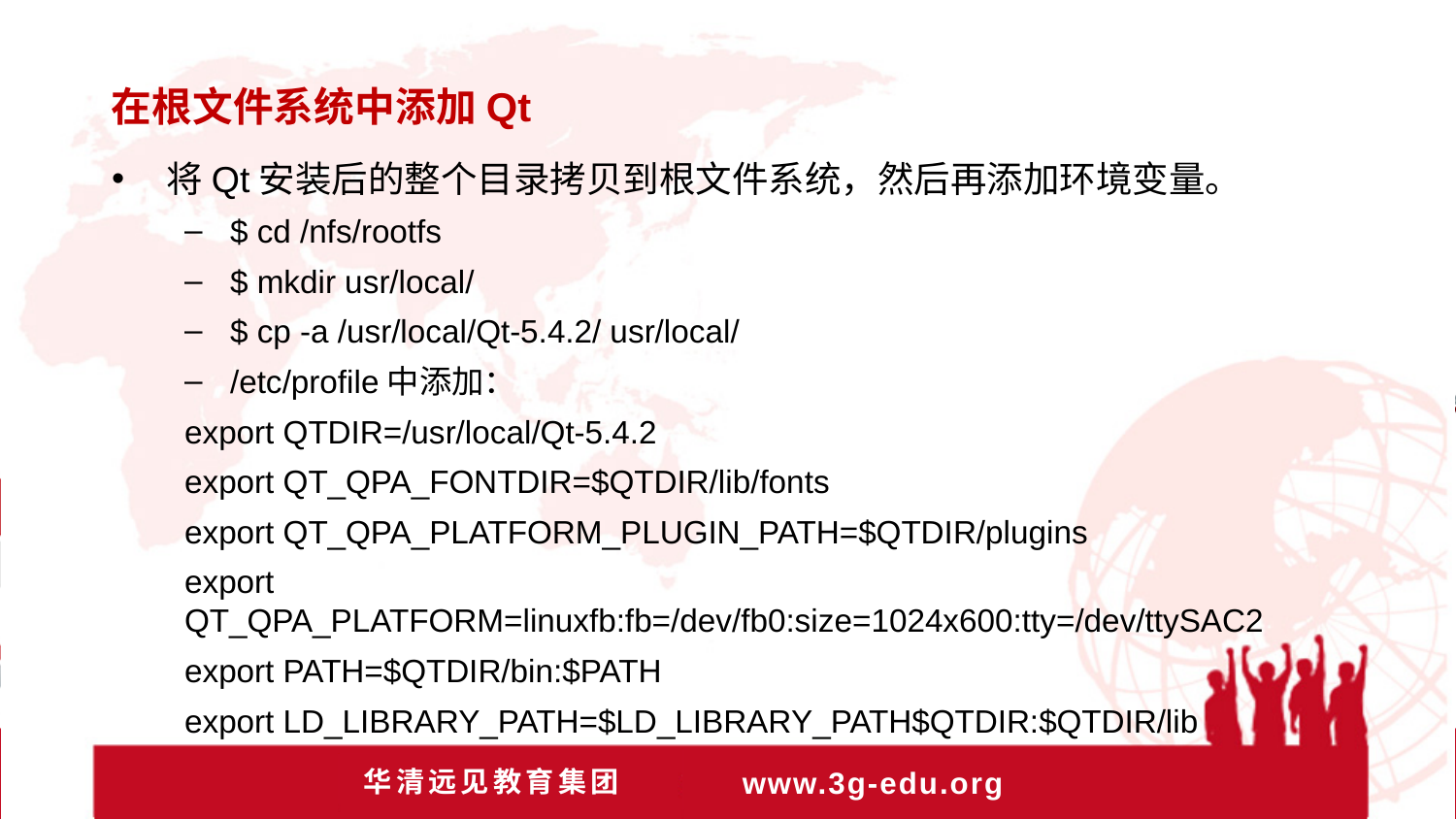

在根文件系统中添加Qt
将Qt安装后的整个目录拷贝到根文件系统，然后再添加环境变量。
$ cd /nfs/rootfs
$ mkdir usr/local/
$ cp -a /usr/local/Qt-5.4.2/ usr/local/
/etc/profile中添加：
export QTDIR=/usr/local/Qt-5.4.2
export QT_QPA_FONTDIR=$QTDIR/lib/fonts
export QT_QPA_PLATFORM_PLUGIN_PATH=$QTDIR/plugins
export QT_QPA_PLATFORM=linuxfb:fb=/dev/fb0:size=1024x600:tty=/dev/ttySAC2
export PATH=$QTDIR/bin:$PATH
export LD_LIBRARY_PATH=$LD_LIBRARY_PATH$QTDIR:$QTDIR/lib